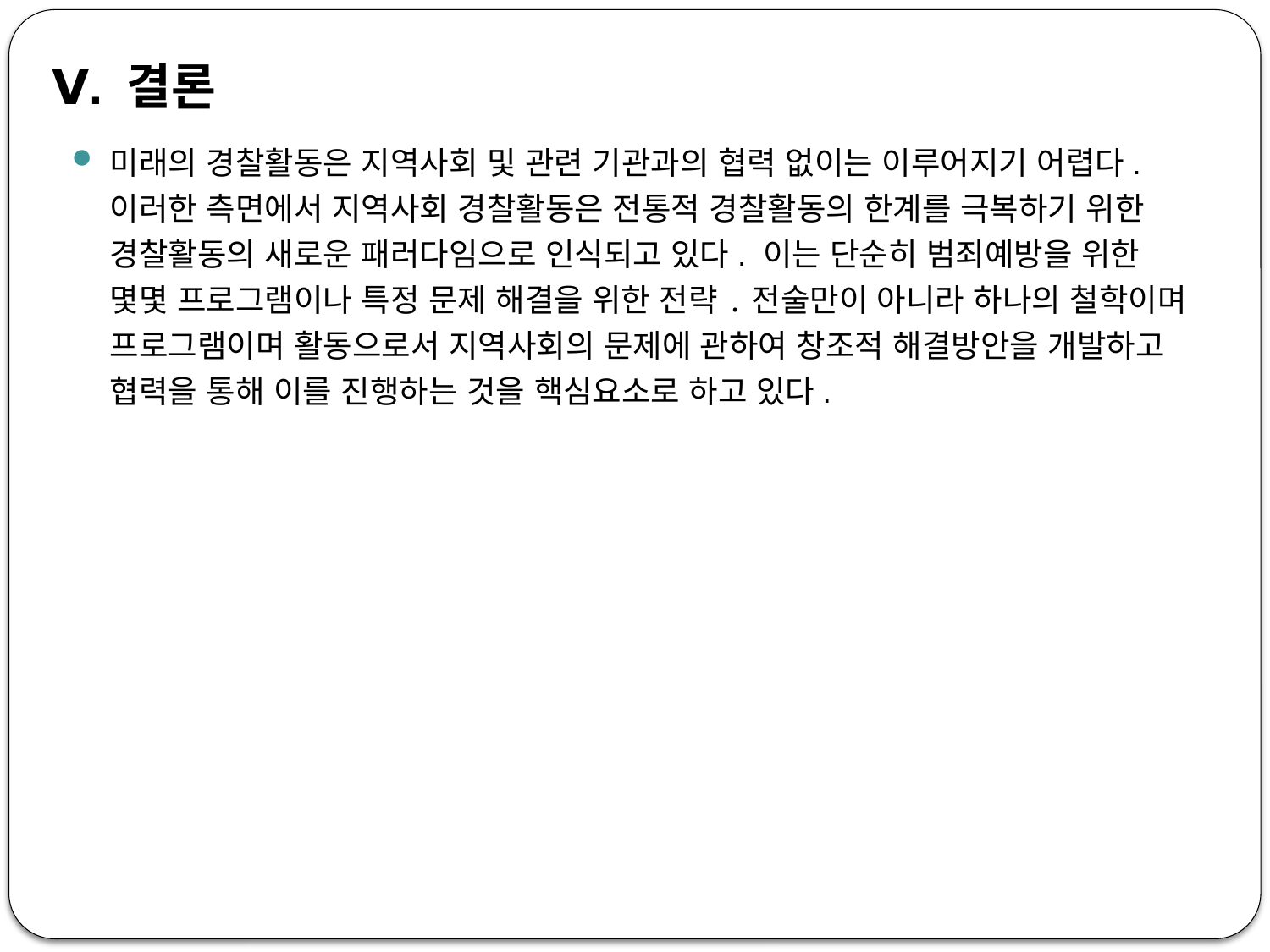

# Ⅴ. 결론
미래의 경찰활동은 지역사회 및 관련 기관과의 협력 없이는 이루어지기 어렵다. 이러한 측면에서 지역사회 경찰활동은 전통적 경찰활동의 한계를 극복하기 위한 경찰활동의 새로운 패러다임으로 인식되고 있다. 이는 단순히 범죄예방을 위한 몇몇 프로그램이나 특정 문제 해결을 위한 전략 ․ 전술만이 아니라 하나의 철학이며 프로그램이며 활동으로서 지역사회의 문제에 관하여 창조적 해결방안을 개발하고 협력을 통해 이를 진행하는 것을 핵심요소로 하고 있다.